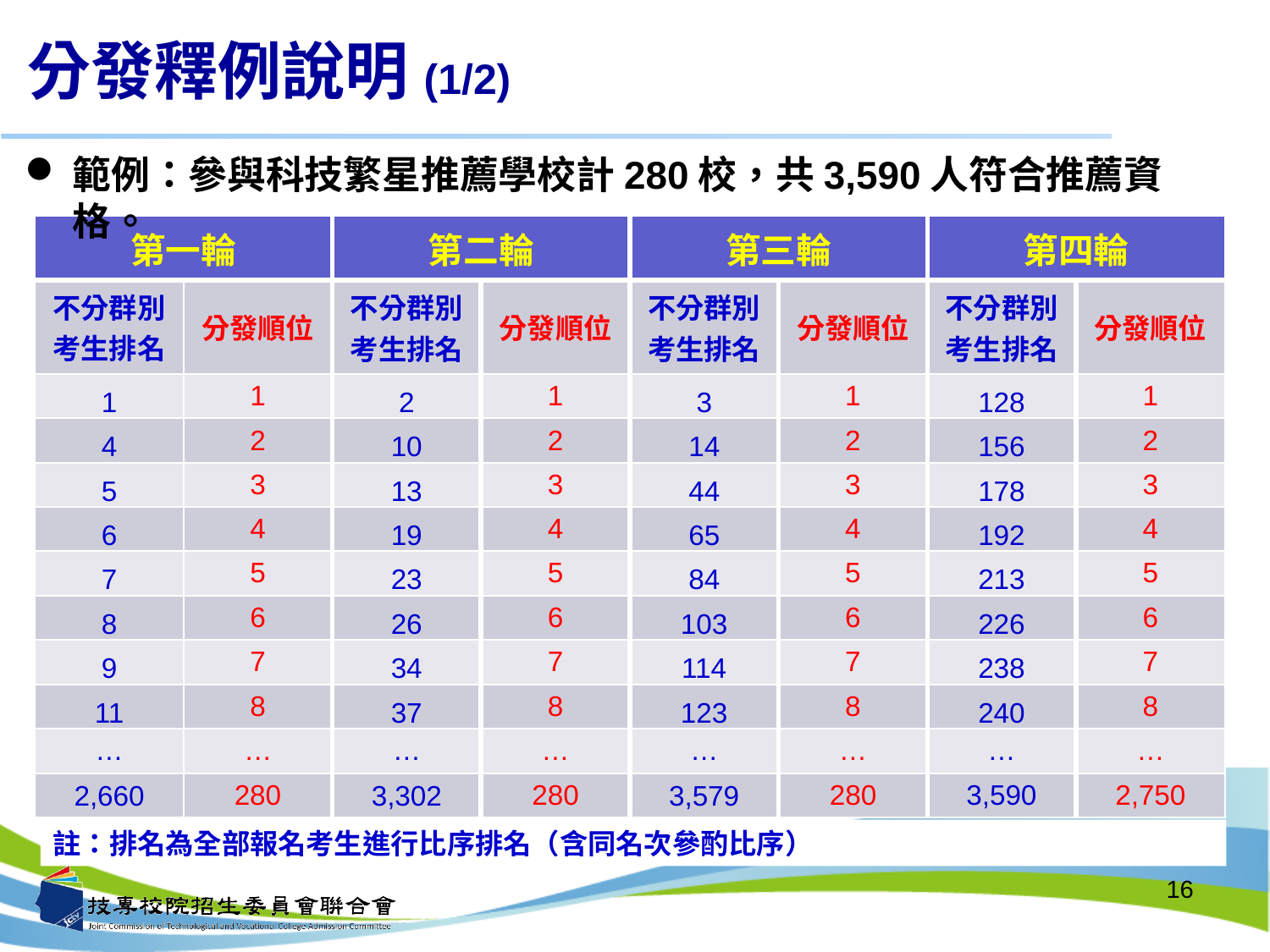

# 分發釋例說明(1/2)
範例：參與科技繁星推薦學校計280校，共3,590人符合推薦資格。
| 第一輪 |  | 第二輪 |  | 第三輪 |  | 第四輪 |  |
| --- | --- | --- | --- | --- | --- | --- | --- |
| 不分群別考生排名 | 分發順位 | 不分群別考生排名 | 分發順位 | 不分群別考生排名 | 分發順位 | 不分群別考生排名 | 分發順位 |
| 1 | 1 | 2 | 1 | 3 | 1 | 128 | 1 |
| 4 | 2 | 10 | 2 | 14 | 2 | 156 | 2 |
| 5 | 3 | 13 | 3 | 44 | 3 | 178 | 3 |
| 6 | 4 | 19 | 4 | 65 | 4 | 192 | 4 |
| 7 | 5 | 23 | 5 | 84 | 5 | 213 | 5 |
| 8 | 6 | 26 | 6 | 103 | 6 | 226 | 6 |
| 9 | 7 | 34 | 7 | 114 | 7 | 238 | 7 |
| 11 | 8 | 37 | 8 | 123 | 8 | 240 | 8 |
| … | … | … | … | … | … | … | … |
| 2,660 | 280 | 3,302 | 280 | 3,579 | 280 | 3,590 | 2,750 |
註：排名為全部報名考生進行比序排名（含同名次參酌比序）
16